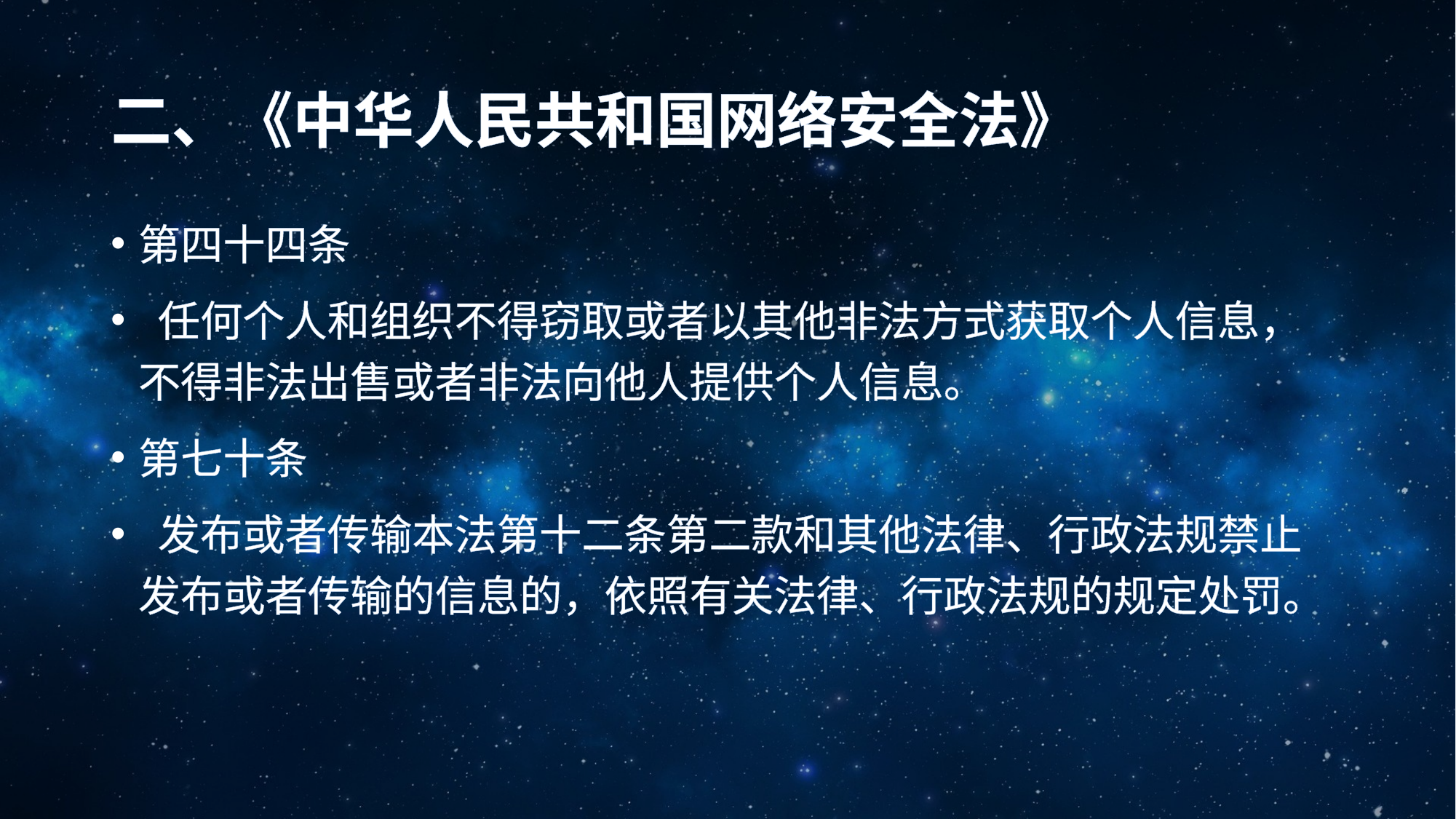

# 二、《中华人民共和国网络安全法》
第四十四条
 任何个人和组织不得窃取或者以其他非法方式获取个人信息，不得非法出售或者非法向他人提供个人信息。
第七十条
 发布或者传输本法第十二条第二款和其他法律、行政法规禁止发布或者传输的信息的，依照有关法律、行政法规的规定处罚。